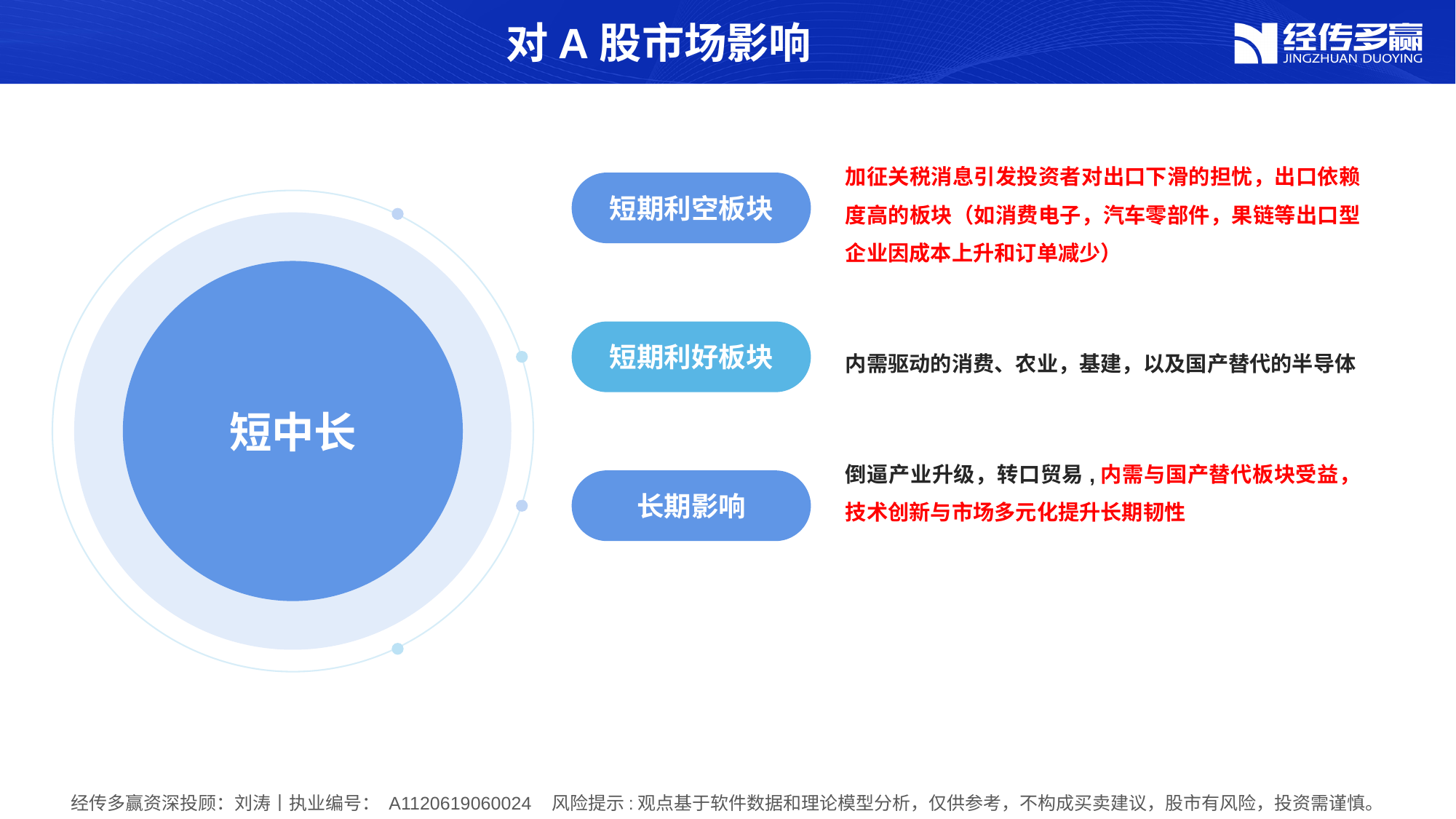

对A股市场影响
加征关税消息引发投资者对出口下滑的担忧，出口依赖度高的板块（如消费电子，汽车零部件，果链等出口型企业因成本上升和订单减少）
短期利空板块

短中长
内需驱动的消费、农业，基建，以及国产替代的半导体
短期利好板块

倒逼产业升级，转口贸易,内需与国产替代板块受益，技术创新与市场多元化提升长期韧性‌

长期影响